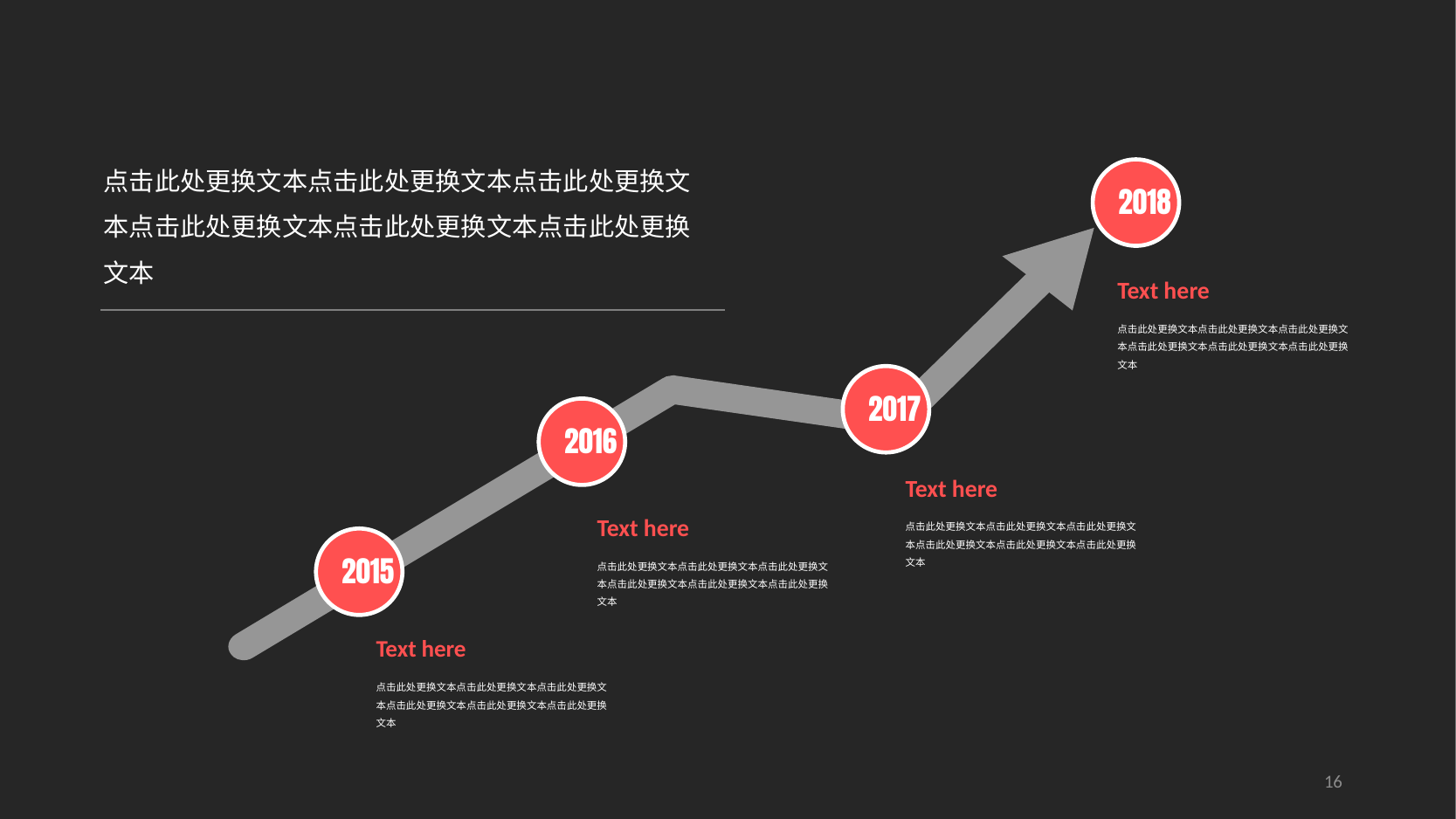

点击此处更换文本点击此处更换文本点击此处更换文本点击此处更换文本点击此处更换文本点击此处更换文本

2018
Text here
点击此处更换文本点击此处更换文本点击此处更换文本点击此处更换文本点击此处更换文本点击此处更换文本

2017
2016
Text here
点击此处更换文本点击此处更换文本点击此处更换文本点击此处更换文本点击此处更换文本点击此处更换文本

Text here
点击此处更换文本点击此处更换文本点击此处更换文本点击此处更换文本点击此处更换文本点击此处更换文本

2015
Text here
点击此处更换文本点击此处更换文本点击此处更换文本点击此处更换文本点击此处更换文本点击此处更换文本

16